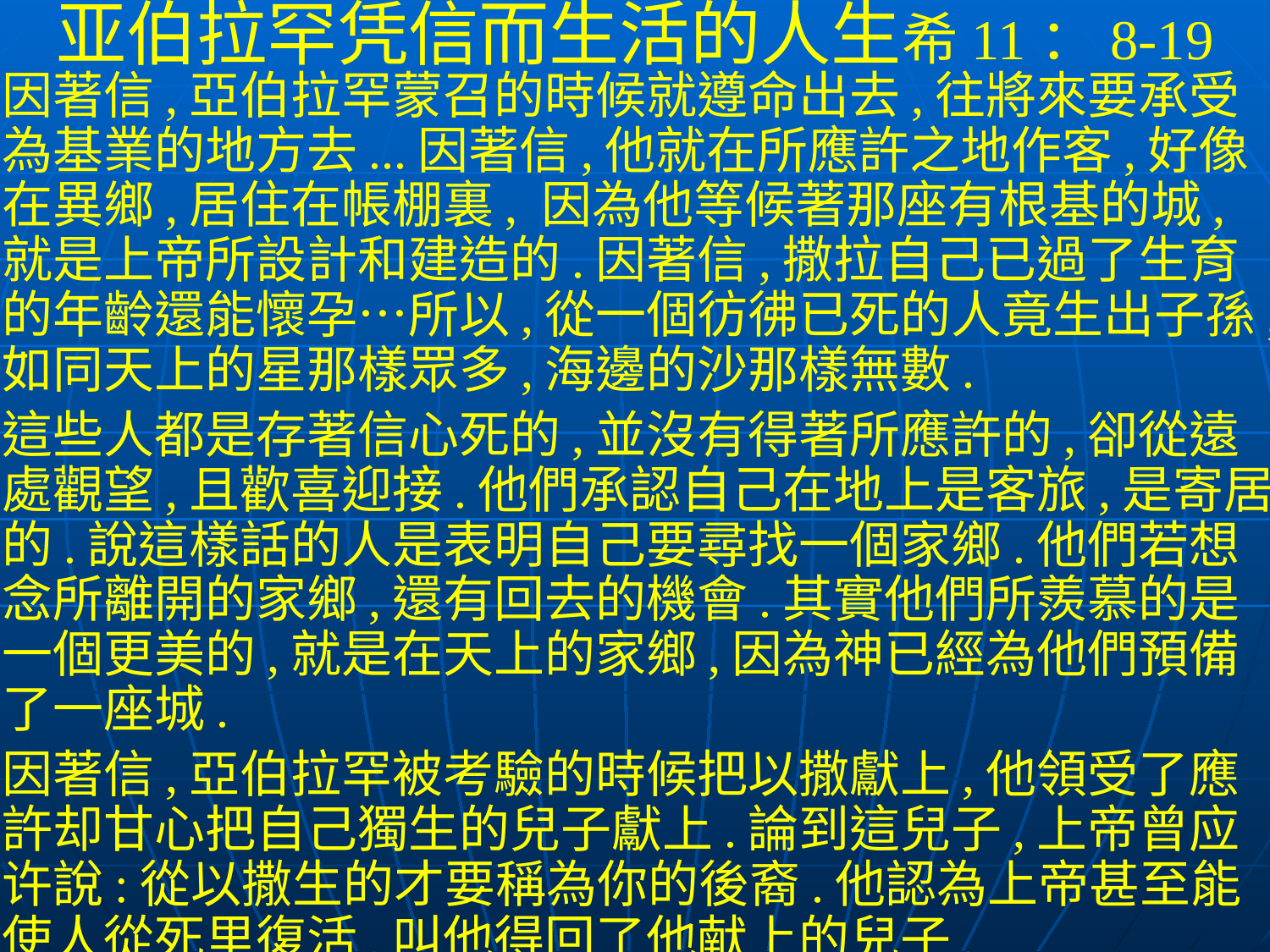

亚伯拉罕凭信而生活的人生希11：8-19
因著信,亞伯拉罕蒙召的時候就遵命出去,往將來要承受為基業的地方去...因著信,他就在所應許之地作客,好像在異鄉,居住在帳棚裏, 因為他等候著那座有根基的城,就是上帝所設計和建造的.因著信,撒拉自己已過了生育的年齡還能懷孕…所以,從一個彷彿已死的人竟生出子孫,如同天上的星那樣眾多,海邊的沙那樣無數.
這些人都是存著信心死的,並沒有得著所應許的,卻從遠處觀望,且歡喜迎接.他們承認自己在地上是客旅,是寄居的.說這樣話的人是表明自己要尋找一個家鄉.他們若想念所離開的家鄉,還有回去的機會.其實他們所羨慕的是一個更美的,就是在天上的家鄉,因為神已經為他們預備了一座城.
因著信,亞伯拉罕被考驗的時候把以撒獻上,他領受了應許却甘心把自己獨生的兒子獻上.論到這兒子,上帝曾应许說:從以撒生的才要稱為你的後裔.他認為上帝甚至能使人從死里復活,叫他得回了他献上的兒子.